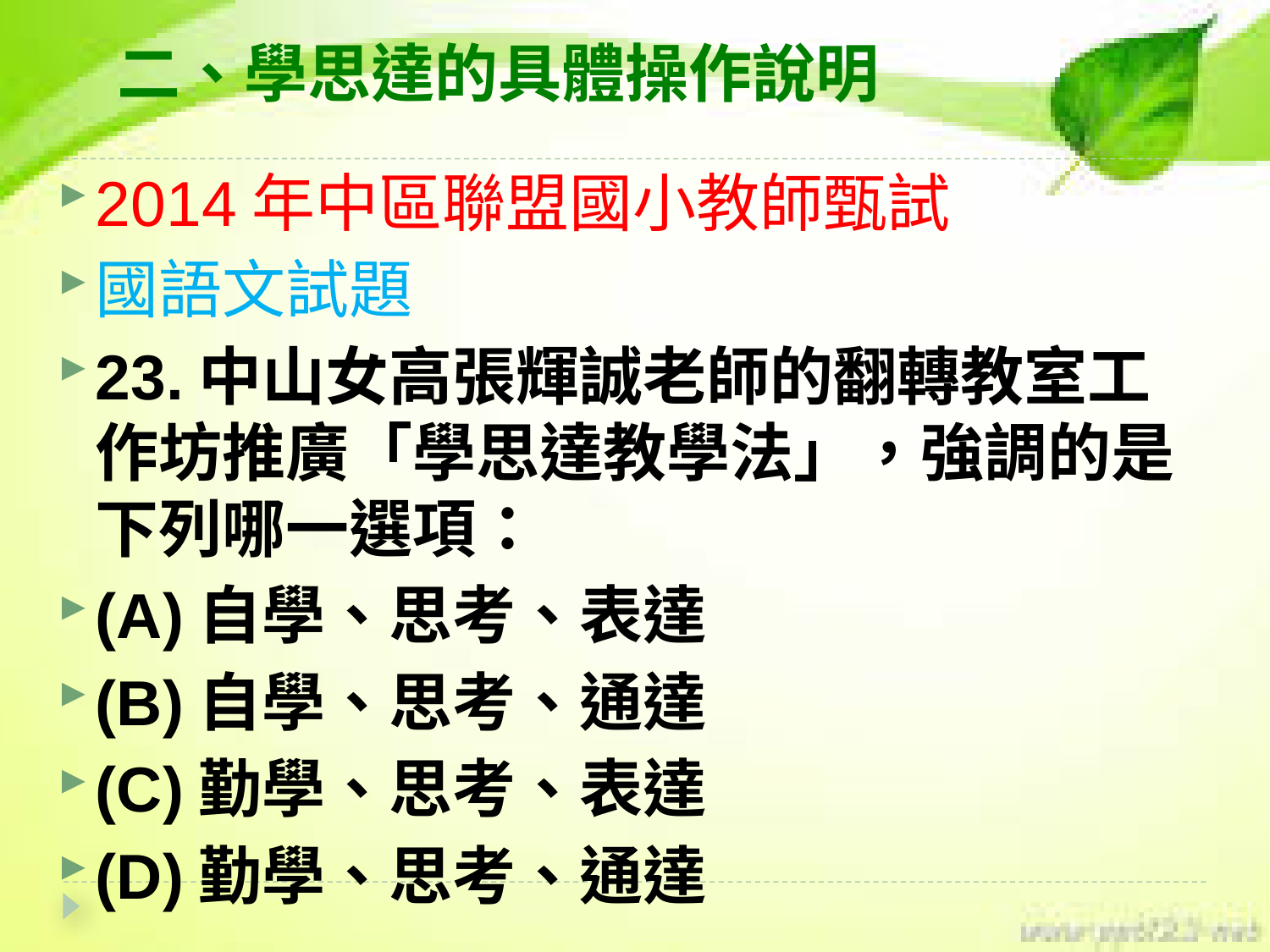

二、學思達的具體操作說明

2014年中區聯盟國小教師甄試
國語文試題
23.中山女高張輝誠老師的翻轉教室工作坊推廣「學思達教學法」，強調的是下列哪一選項：
(A)自學、思考、表達
(B)自學、思考、通達
(C)勤學、思考、表達
(D)勤學、思考、通達